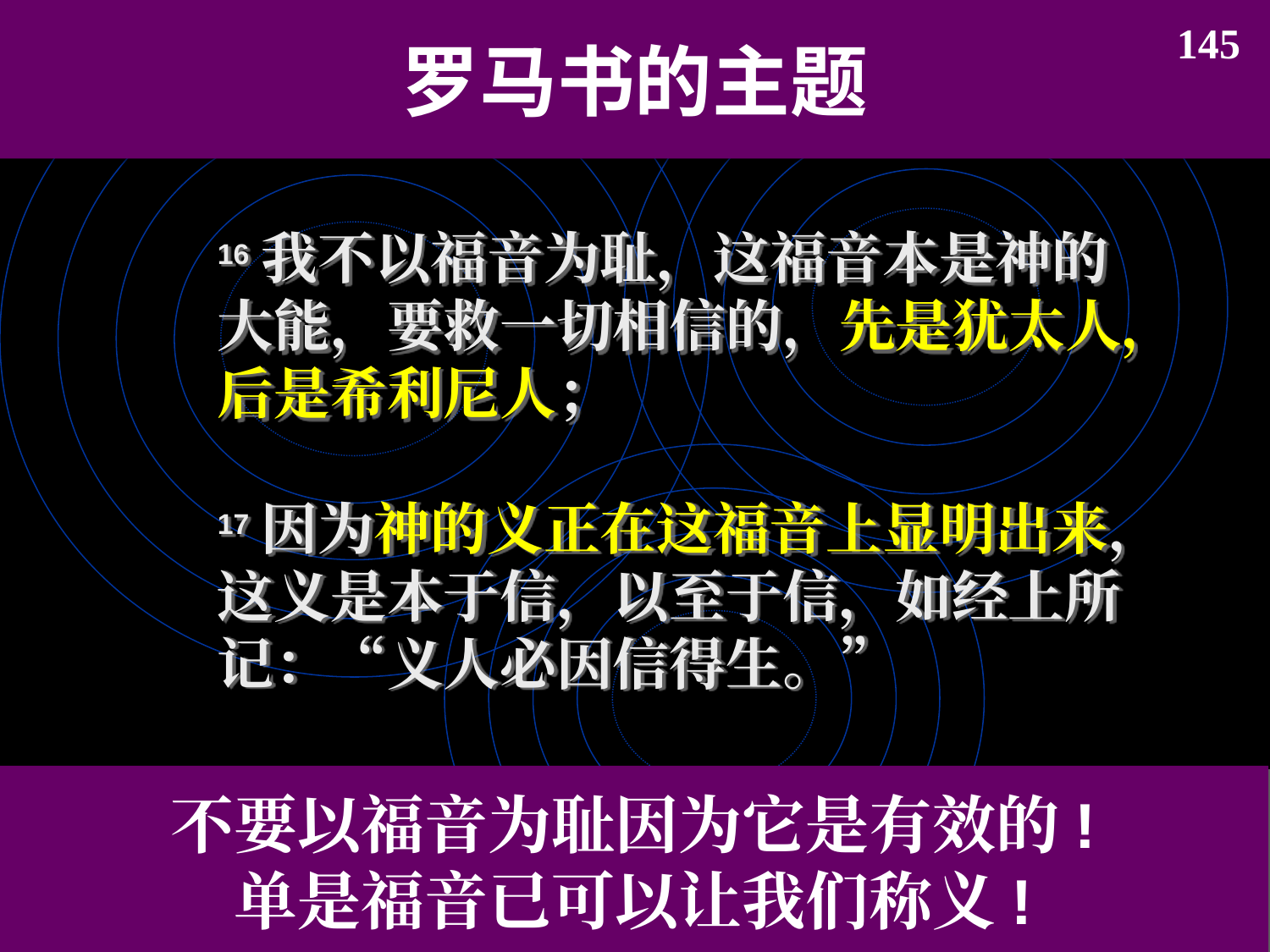

# 罗马书的主题
145
16我不以福音为耻，这福音本是神的大能，要救一切相信的，先是犹太人，后是希利尼人；
17因为神的义正在这福音上显明出来，这义是本于信，以至于信，如经上所记：“义人必因信得生。”
不要以福音为耻因为它是有效的!
单是福音已可以让我们称义!